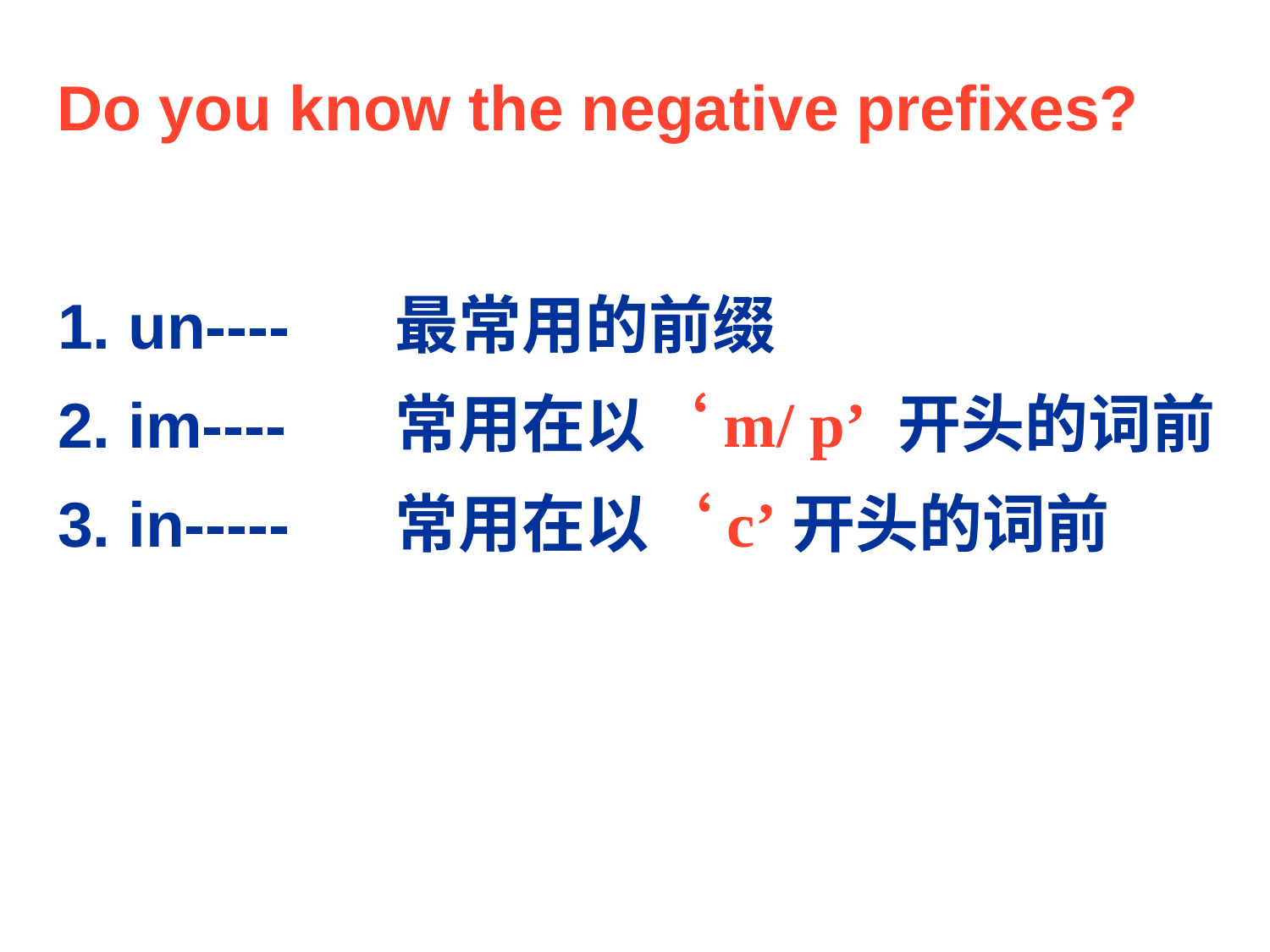

Do you know the negative prefixes?
1. un----
2. im----
3. in-----

最常用的前缀
常用在以‘m/ p’ 开头的词前
常用在以‘c’开头的词前